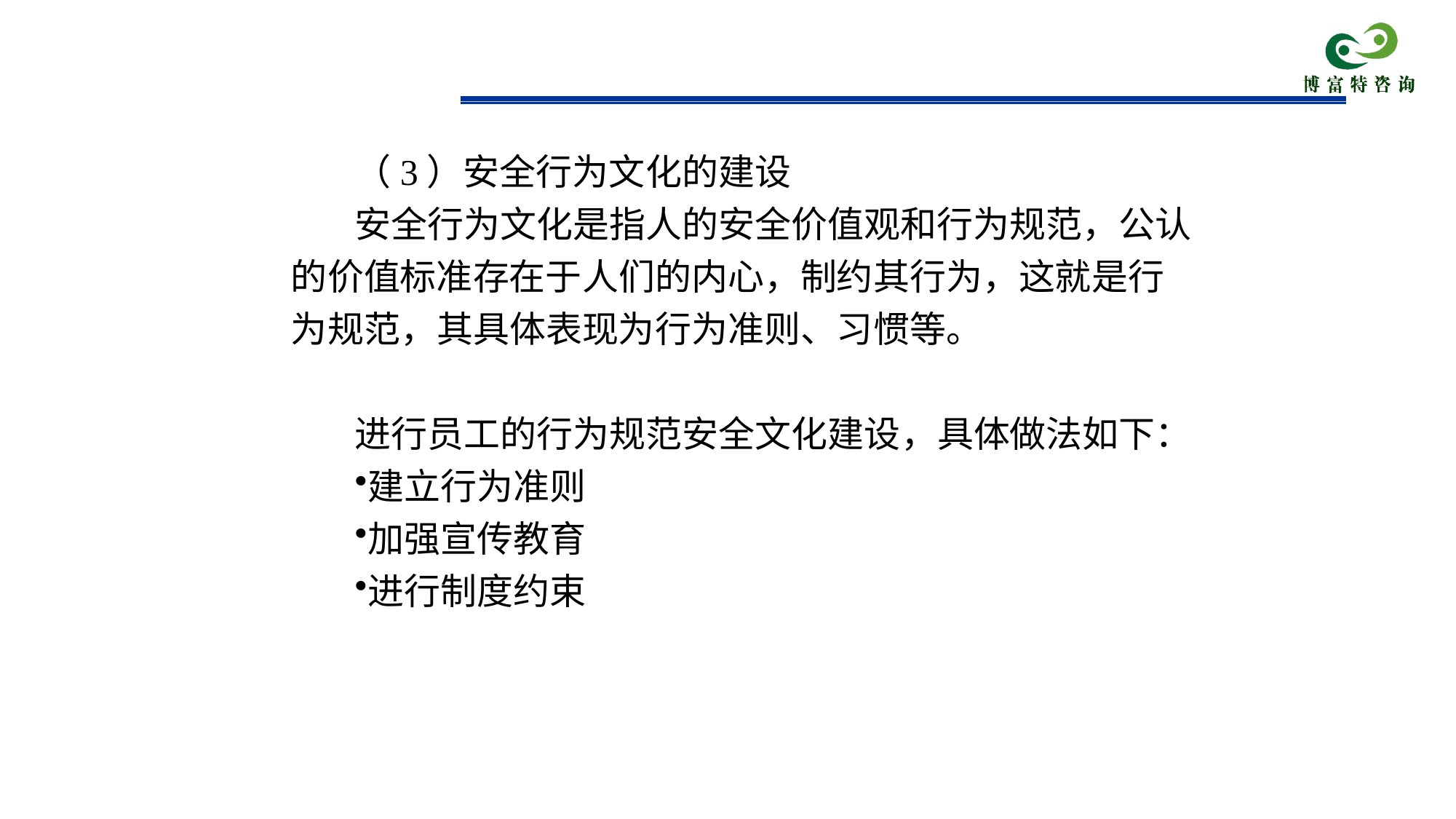

（3）安全行为文化的建设
安全行为文化是指人的安全价值观和行为规范，公认的价值标准存在于人们的内心，制约其行为，这就是行为规范，其具体表现为行为准则、习惯等。

进行员工的行为规范安全文化建设，具体做法如下：
建立行为准则
加强宣传教育
进行制度约束